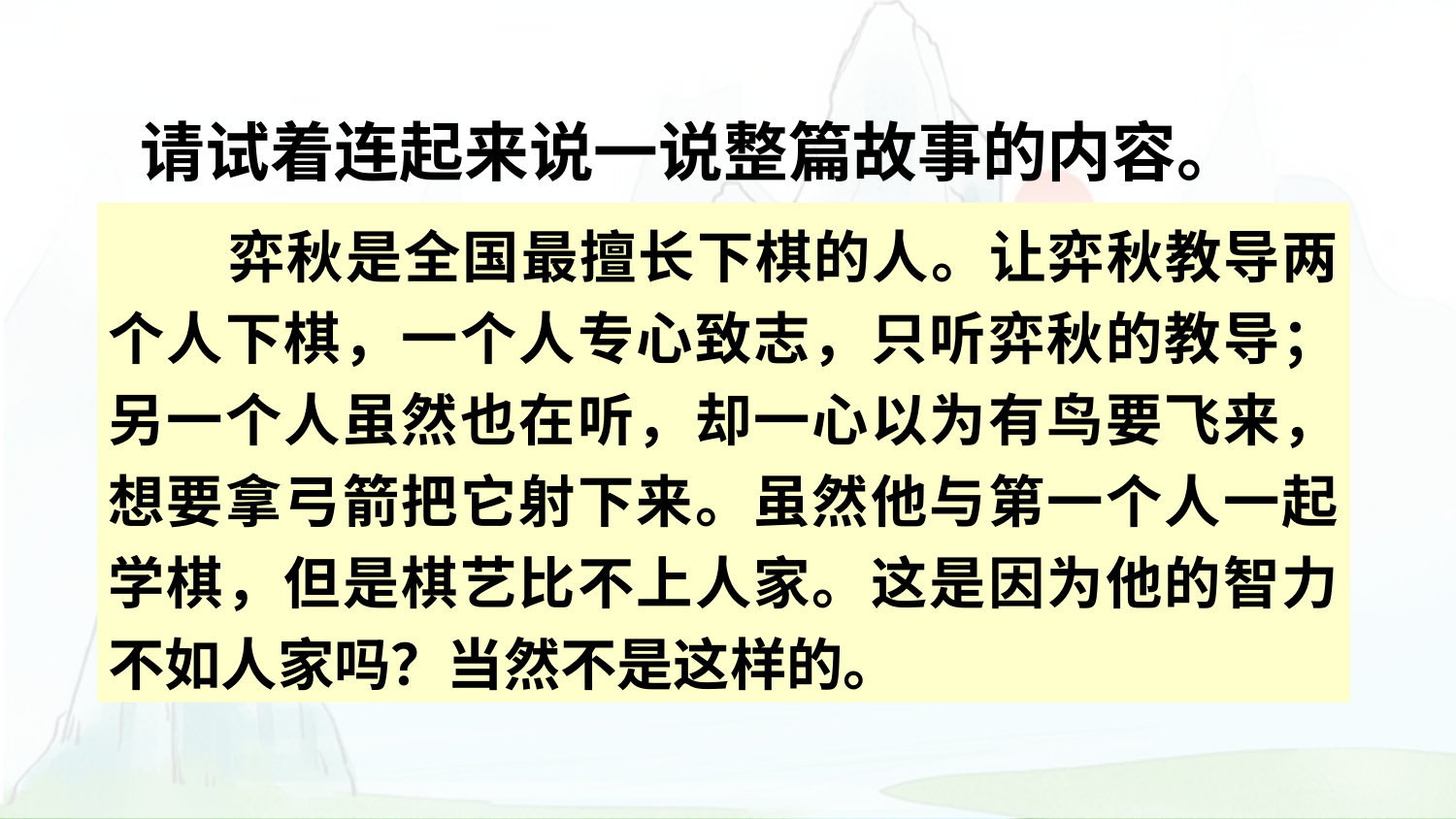

请试着连起来说一说整篇故事的内容。
       弈秋是全国最擅长下棋的人。让弈秋教导两个人下棋，一个人专心致志，只听弈秋的教导；另一个人虽然也在听，却一心以为有鸟要飞来，想要拿弓箭把它射下来。虽然他与第一个人一起学棋，但是棋艺比不上人家。这是因为他的智力不如人家吗？当然不是这样的。